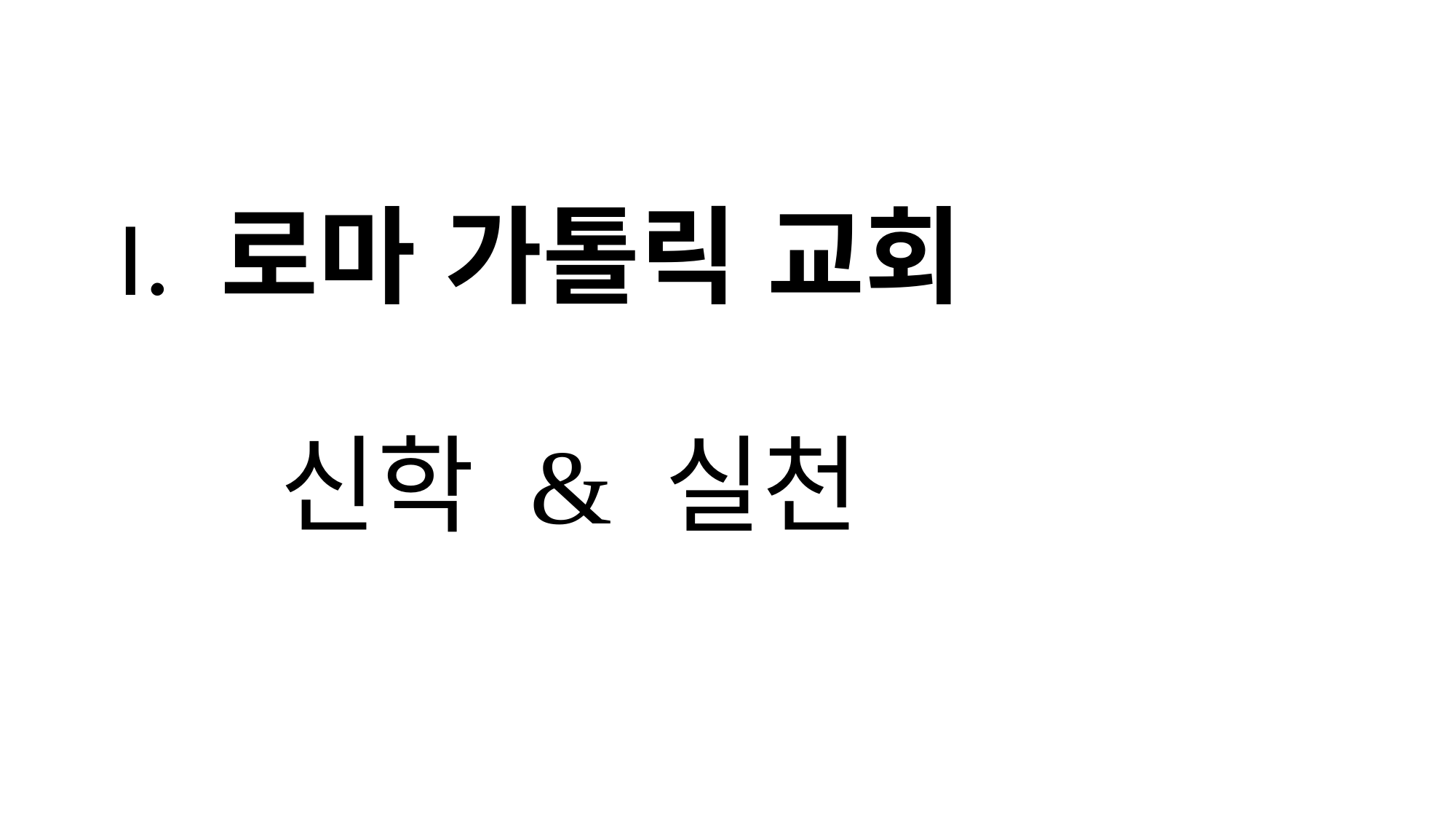

# I. 로마 가톨릭 교회 신학 & 실천